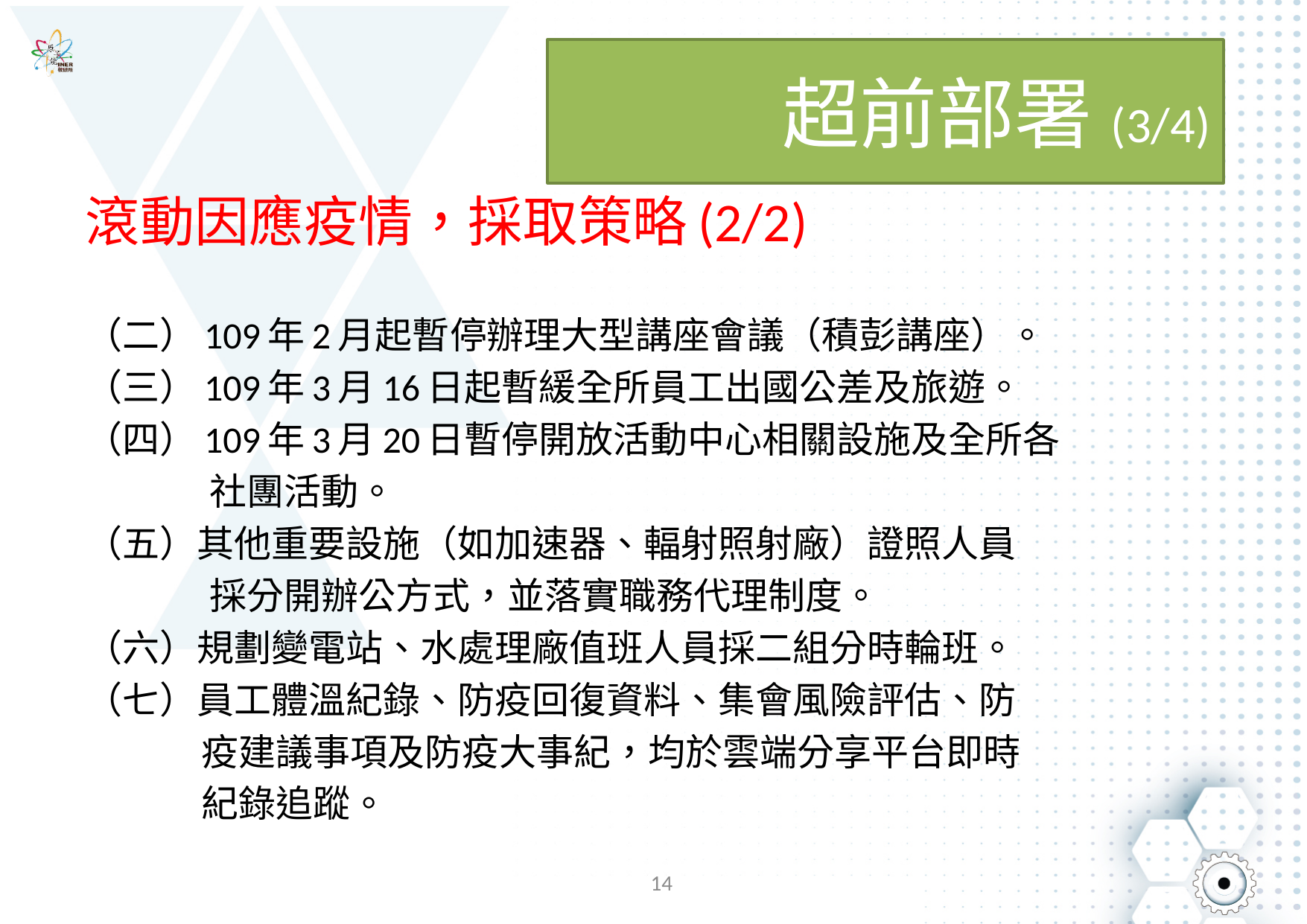

# 超前部署(3/4)
滾動因應疫情，採取策略(2/2)

（二）109年2月起暫停辦理大型講座會議（積彭講座）。
（三）109年3月16日起暫緩全所員工出國公差及旅遊。
（四）109年3月20日暫停開放活動中心相關設施及全所各
              社團活動。
（五）其他重要設施（如加速器、輻射照射廠）證照人員
              採分開辦公方式，並落實職務代理制度。
（六）規劃變電站、水處理廠值班人員採二組分時輪班。
（七）員工體溫紀錄、防疫回復資料、集會風險評估、防
             疫建議事項及防疫大事紀，均於雲端分享平台即時
             紀錄追蹤。

14